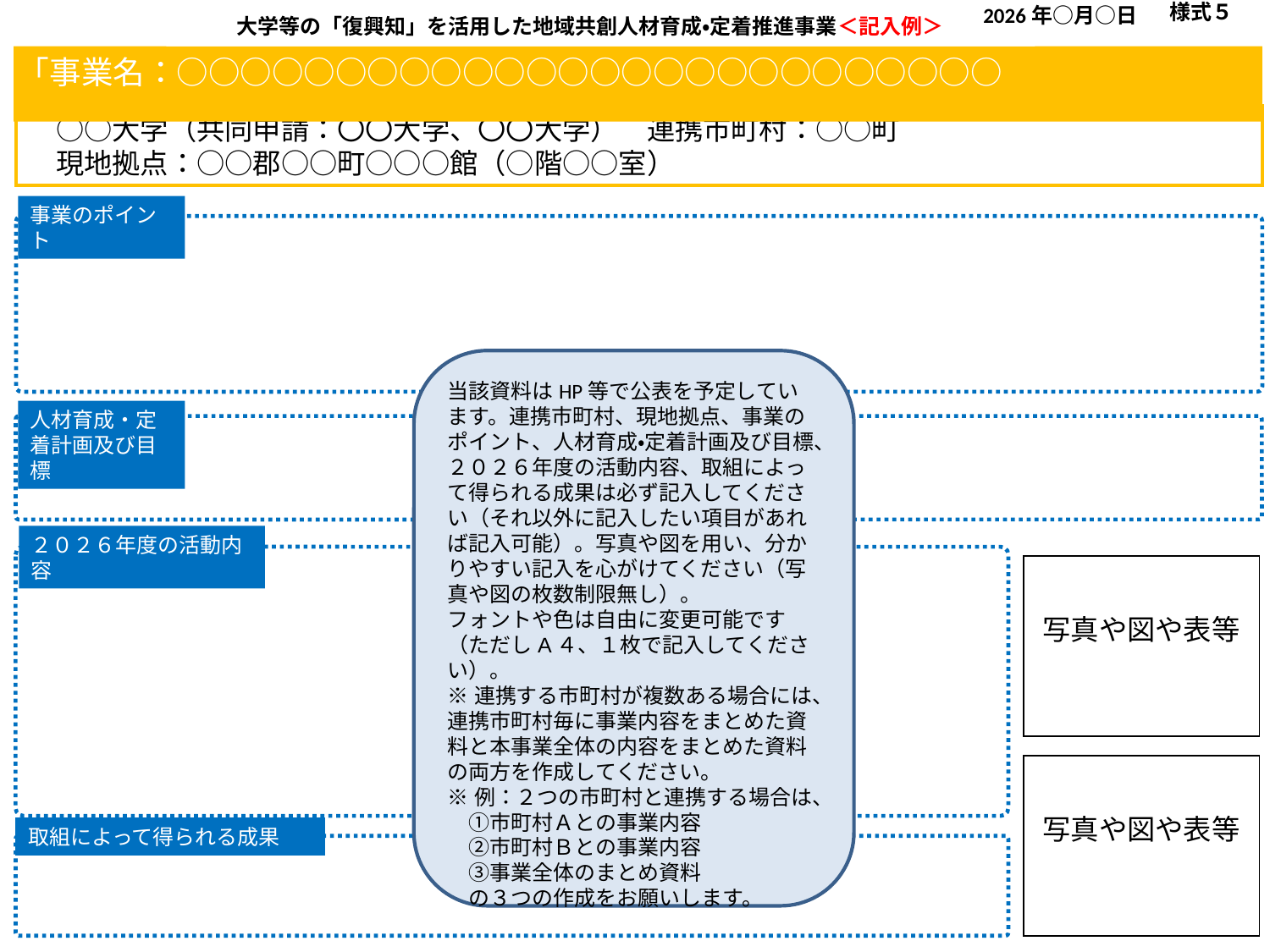

様式５
大学等の「復興知」を活用した地域共創人材育成・定着推進事業＜記入例＞
2026年○月○日
｢事業名：○○○○○○○○○○○○○○○○○○○○○○○○○○
　○○大学（共同申請：〇〇大学、〇〇大学）　連携市町村：○○町
　現地拠点：○○郡○○町○○○館（○階○○室）
事業のポイント

当該資料はHP等で公表を予定しています。連携市町村、現地拠点、事業のポイント、人材育成・定着計画及び目標、２０２６年度の活動内容、取組によって得られる成果は必ず記入してください（それ以外に記入したい項目があれば記入可能）。写真や図を用い、分かりやすい記入を心がけてください（写真や図の枚数制限無し）。
フォントや色は自由に変更可能です（ただしA４、１枚で記入してください）。
※連携する市町村が複数ある場合には、連携市町村毎に事業内容をまとめた資料と本事業全体の内容をまとめた資料の両方を作成してください。
※例：２つの市町村と連携する場合は、
　①市町村Ａとの事業内容
　②市町村Ｂとの事業内容
　③事業全体のまとめ資料
　の３つの作成をお願いします。
人材育成・定着計画及び目標

２０２６年度の活動内容

写真や図や表等

写真や図や表等
取組によって得られる成果